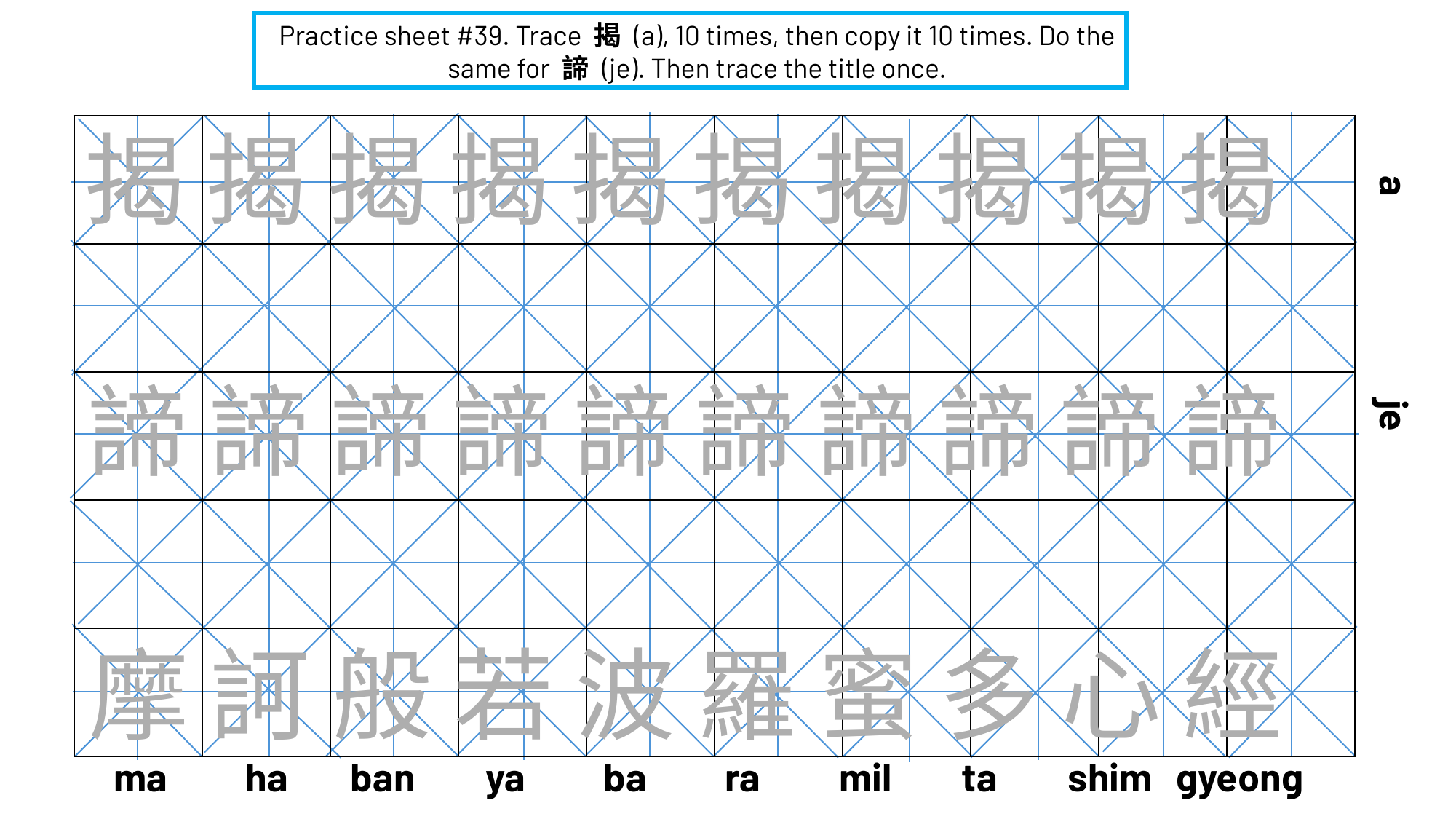

Practice sheet #39. Trace 揭 (a), 10 times, then copy it 10 times. Do the same for 諦 (je). Then trace the title once.
揭 揭 揭 揭 揭 揭 揭 揭 揭 揭
|  |  |  |  |  |  |  |  |  |  |
| --- | --- | --- | --- | --- | --- | --- | --- | --- | --- |
|  |  |  |  |  |  |  |  |  |  |
|  |  |  |  |  |  |  |  |  |  |
|  |  |  |  |  |  |  |  |  |  |
|  |  |  |  |  |  |  |  |  |  |
a                          je
諦 諦 諦 諦 諦 諦 諦 諦 諦 諦
摩 訶 般 若 波 羅 蜜 多 心 經
ma          ha        ban         ya          ba          ra          mil         ta         shim   gyeong